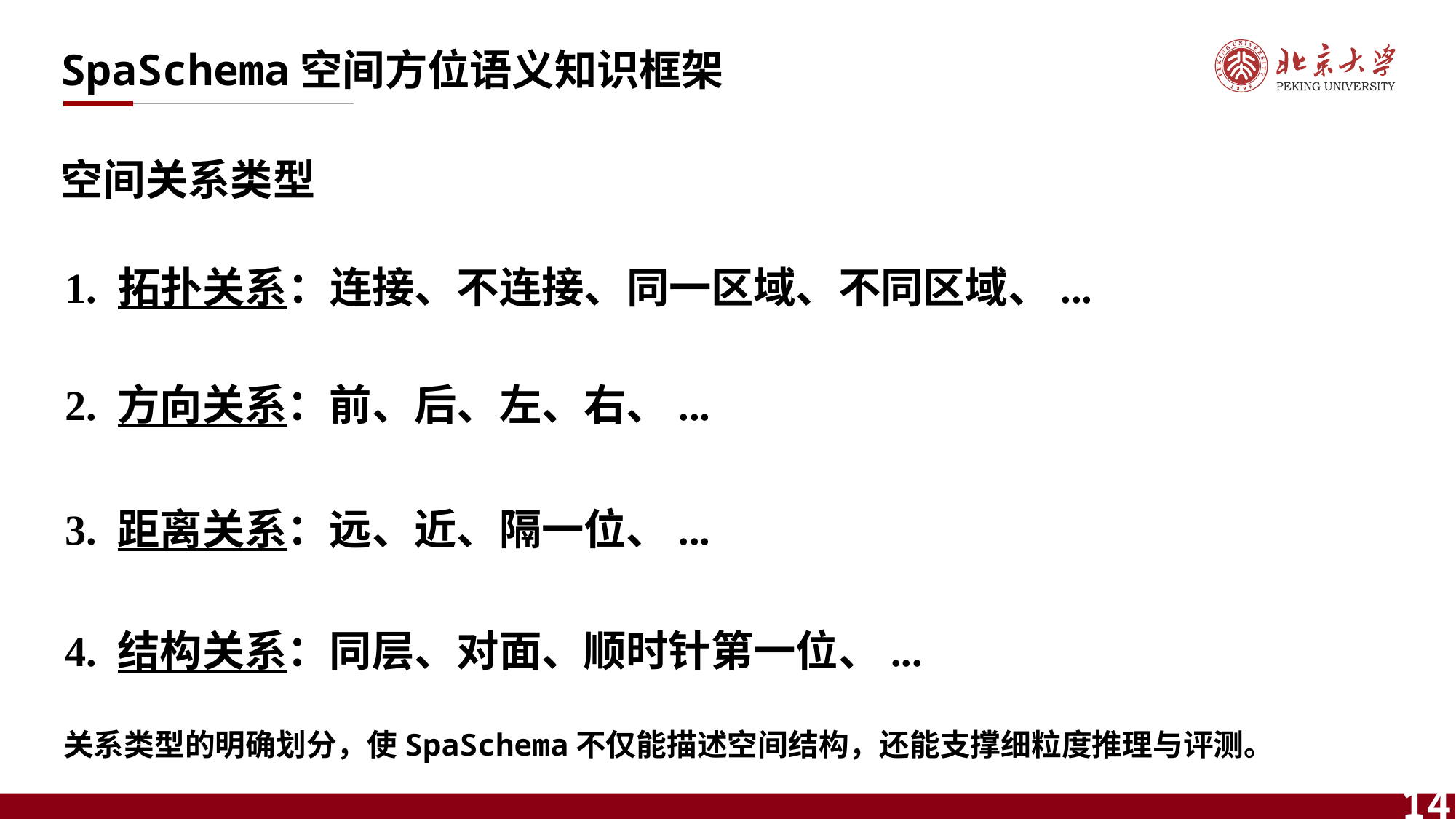

SpaSchema空间方位语义知识框架

空间关系类型
1. 拓扑关系：连接、不连接、同一区域、不同区域、...
2. 方向关系：前、后、左、右、...
3. 距离关系：远、近、隔一位、...
4. 结构关系：同层、对面、顺时针第一位、...
关系类型的明确划分，使SpaSchema不仅能描述空间结构，还能支撑细粒度推理与评测。
14